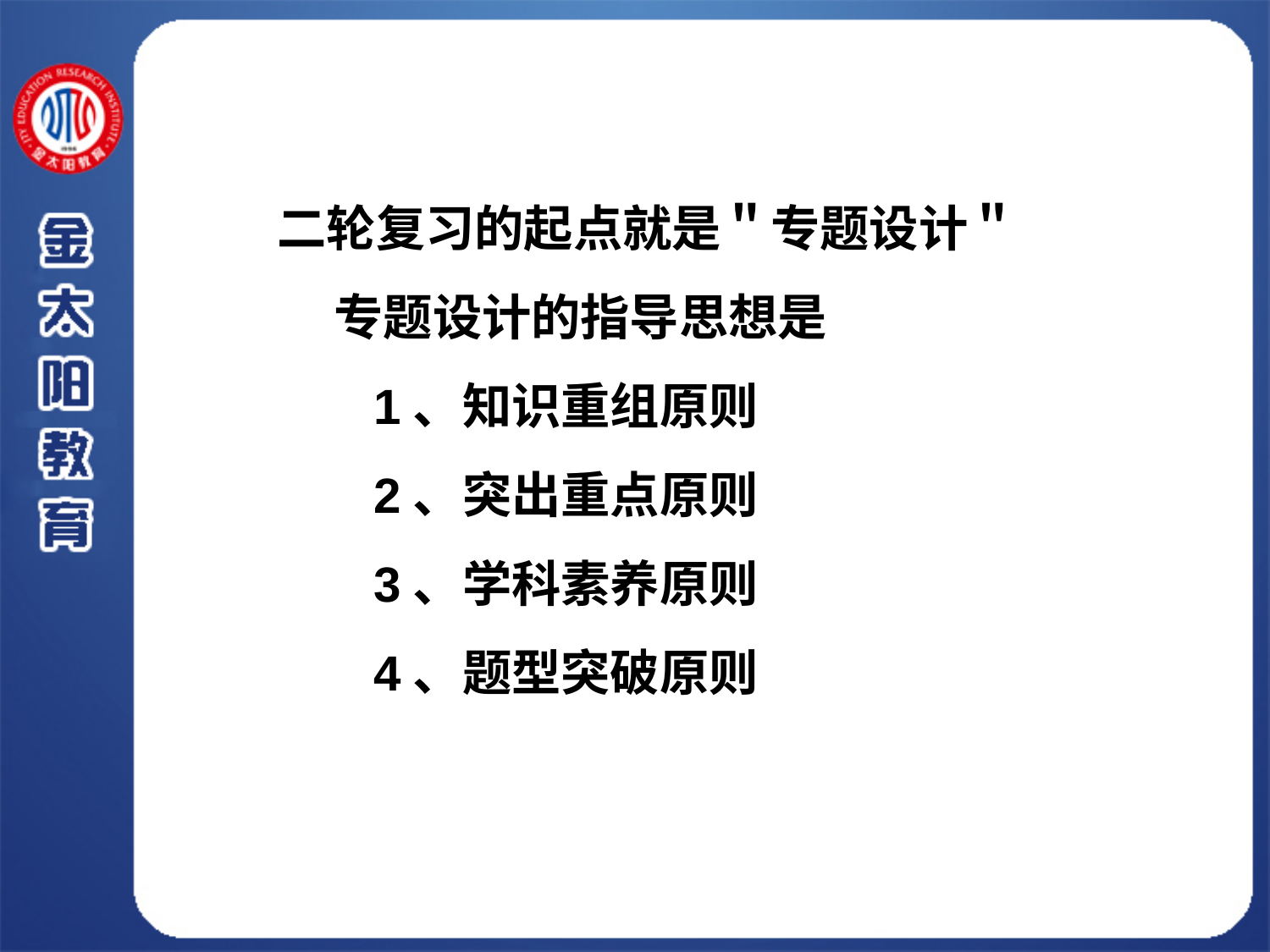

二轮复习的起点就是＂专题设计＂
    专题设计的指导思想是
       1、知识重组原则
       2、突出重点原则
       3、学科素养原则
       4、题型突破原则